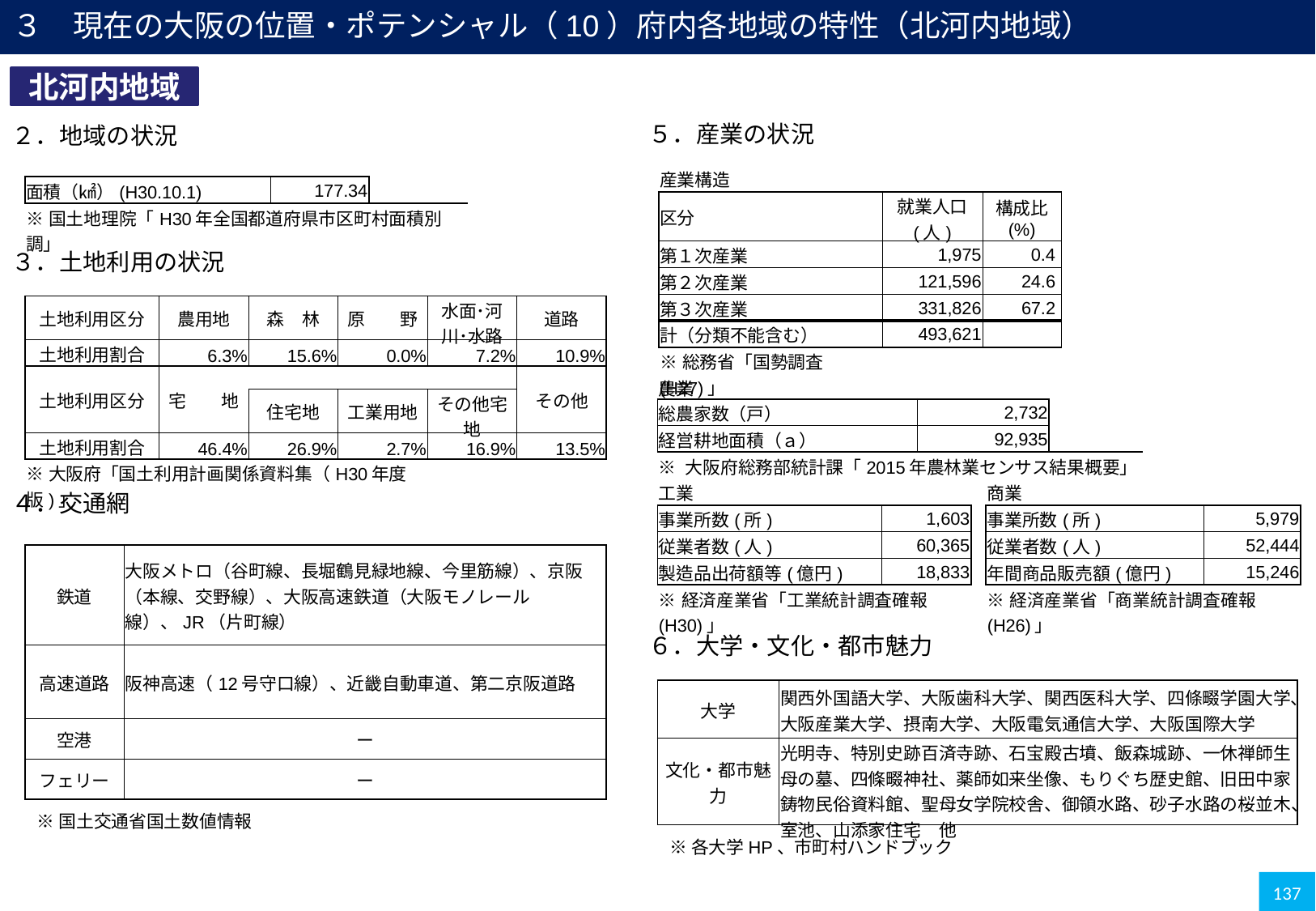

３　現在の大阪の位置・ポテンシャル（10）府内各地域の特性（北河内地域）
北河内地域
５．産業の状況
２．地域の状況
| 産業構造 |  |  |  |
| --- | --- | --- | --- |
| 区分 |  | 就業人口 (人) | 構成比 (%) |
| 第１次産業 |  | 1,975 | 0.4 |
| 第２次産業 |  | 121,596 | 24.6 |
| 第３次産業 |  | 331,826 | 67.2 |
| 計（分類不能含む） |  | 493,621 |  |
| ※総務省「国勢調査(H27)」 |  |  |  |
| 面積（㎢）(H30.10.1) | 177.34 |  |
| --- | --- | --- |
| ※国土地理院「H30年全国都道府県市区町村面積別調」 |  |  |
３．土地利用の状況
| 土地利用区分 | 農用地 | 森　林 | 原　　野 | 水面･河川･水路 | 道路 |
| --- | --- | --- | --- | --- | --- |
| 土地利用割合 | 6.3% | 15.6% | 0.0% | 7.2% | 10.9% |
| 土地利用区分 | 宅　　地 |  |  |  | その他 |
|  |  | 住宅地 | 工業用地 | その他宅地 |  |
| 土地利用割合 | 46.4% | 26.9% | 2.7% | 16.9% | 13.5% |
| ※大阪府「国土利用計画関係資料集（H30年度版)」 |  |  |  |  |  |
| 農業 |  |  |  |  |
| --- | --- | --- | --- | --- |
| 総農家数（戸） |  | 2,732 |  |  |
| 経営耕地面積（ａ） |  | 92,935 |  |  |
| ※ 大阪府総務部統計課「2015年農林業センサス結果概要」 |  |  |  |  |
| 工業 |  |  |
| --- | --- | --- |
| 事業所数(所) |  | 1,603 |
| 従業者数(人) |  | 60,365 |
| 製造品出荷額等(億円) |  | 18,833 |
| ※経済産業省「工業統計調査確報(H30)」 |  |  |
| 商業 |  |  |
| --- | --- | --- |
| 事業所数(所) |  | 5,979 |
| 従業者数(人) |  | 52,444 |
| 年間商品販売額(億円) |  | 15,246 |
| ※経済産業省「商業統計調査確報(H26)」 |  |  |
４．交通網
| 鉄道 | 大阪メトロ（谷町線、長堀鶴見緑地線、今里筋線）、京阪（本線、交野線）、大阪高速鉄道（大阪モノレール線）、JR（片町線） |
| --- | --- |
| 高速道路 | 阪神高速（12号守口線）、近畿自動車道、第二京阪道路 |
| 空港 | ー |
| フェリー | ー |
６．大学・文化・都市魅力
| 大学 | 関西外国語大学、大阪歯科大学、関西医科大学、四條畷学園大学、大阪産業大学、摂南大学、大阪電気通信大学、大阪国際大学 |
| --- | --- |
| 文化・都市魅力 | 光明寺、特別史跡百済寺跡、石宝殿古墳、飯森城跡、一休禅師生母の墓、四條畷神社、薬師如来坐像、もりぐち歴史館、旧田中家鋳物民俗資料館、聖母女学院校舎、御領水路、砂子水路の桜並木、室池、山添家住宅　他 |
※国土交通省国土数値情報
※各大学HP、市町村ハンドブック
137